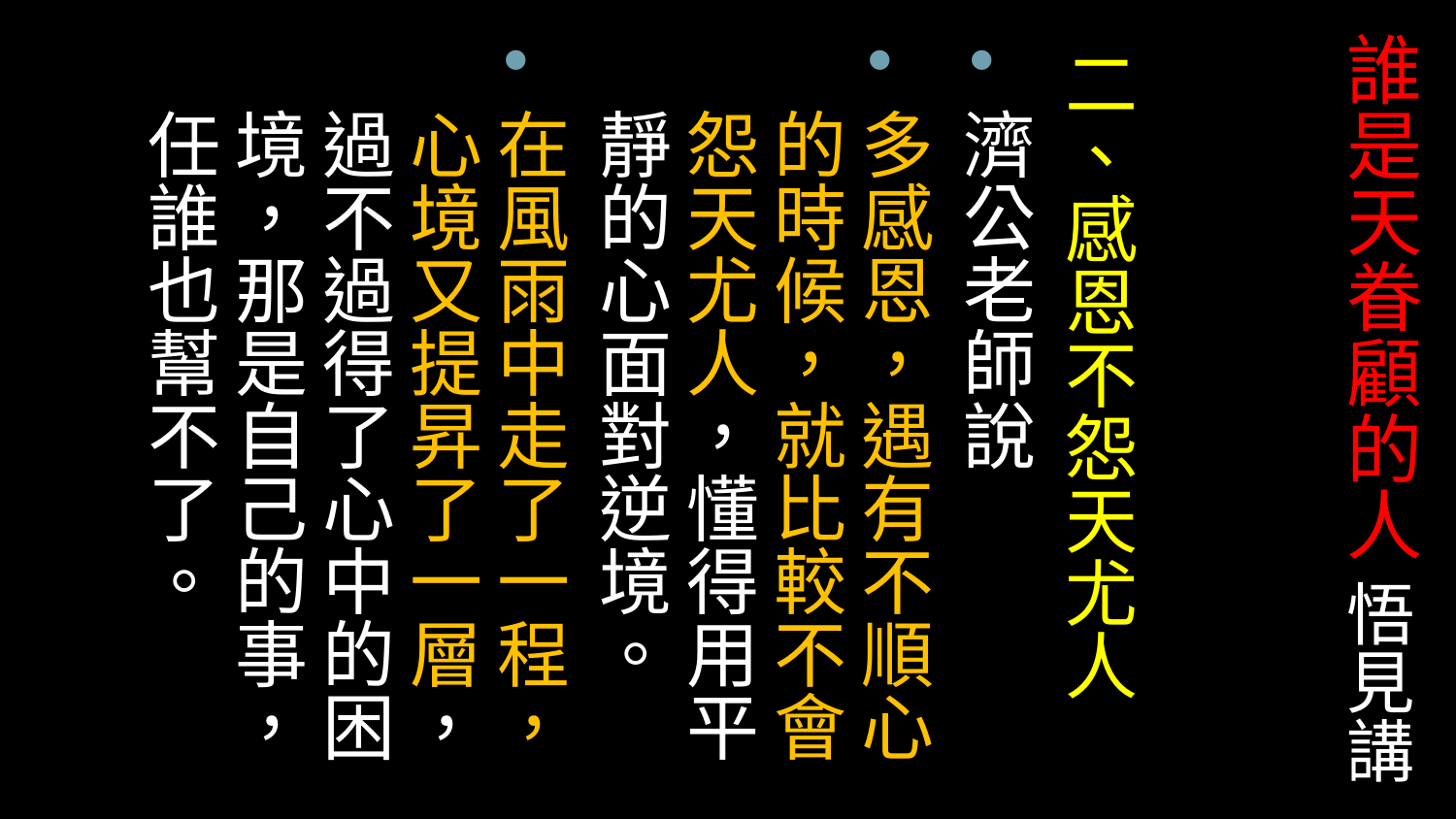

# 誰是天眷顧的人 悟見講
二、感恩不怨天尤人
濟公老師說
多感恩，遇有不順心的時候，就比較不會怨天尤人，懂得用平靜的心面對逆境。
在風雨中走了一程，心境又提昇了一層，過不過得了心中的困境，那是自己的事，任誰也幫不了。